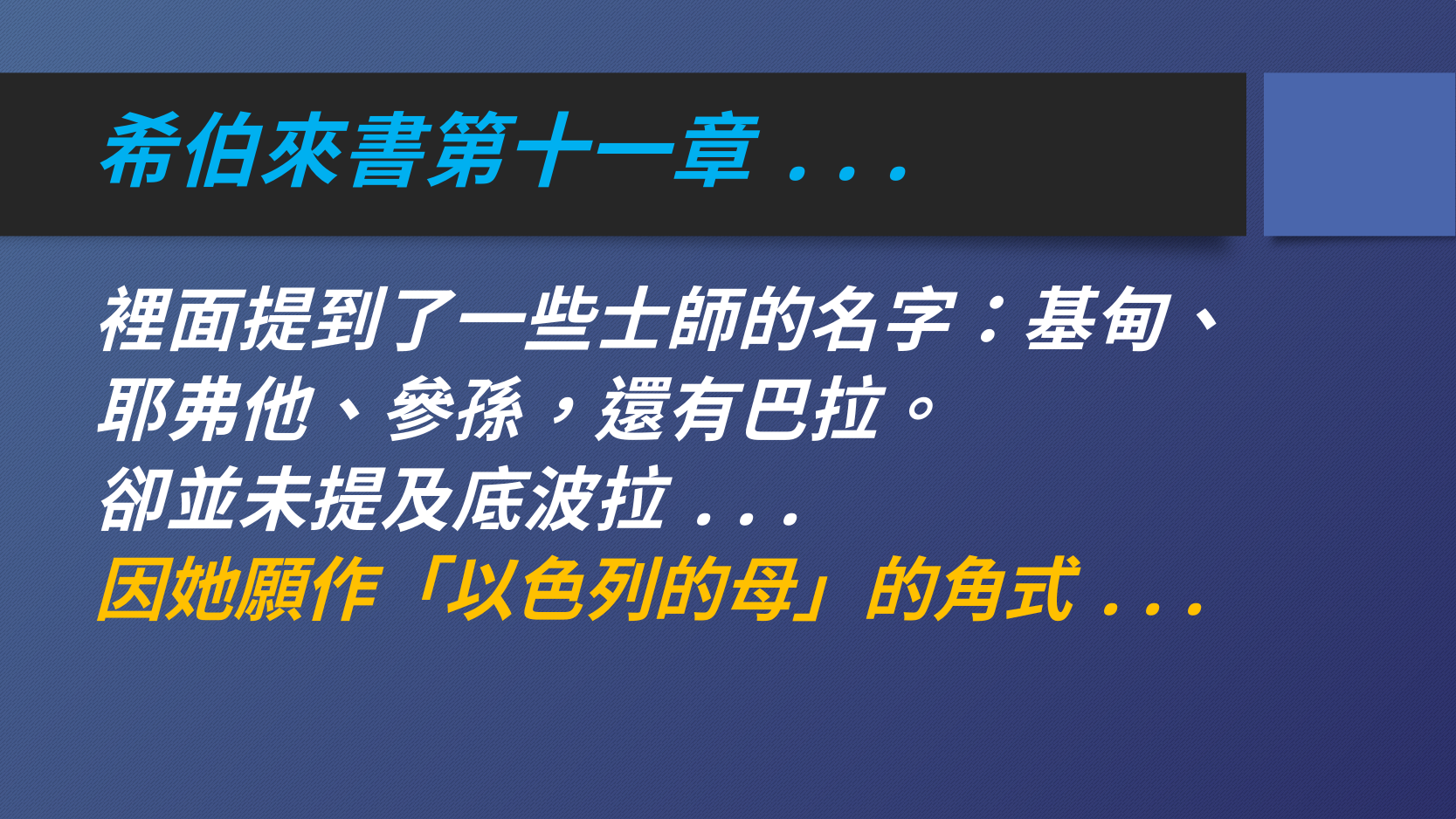

# 希伯來書第十一章...
裡面提到了一些士師的名字：基甸、
耶弗他、參孫，還有巴拉。
卻並未提及底波拉...
因她願作「以色列的母」的角式...